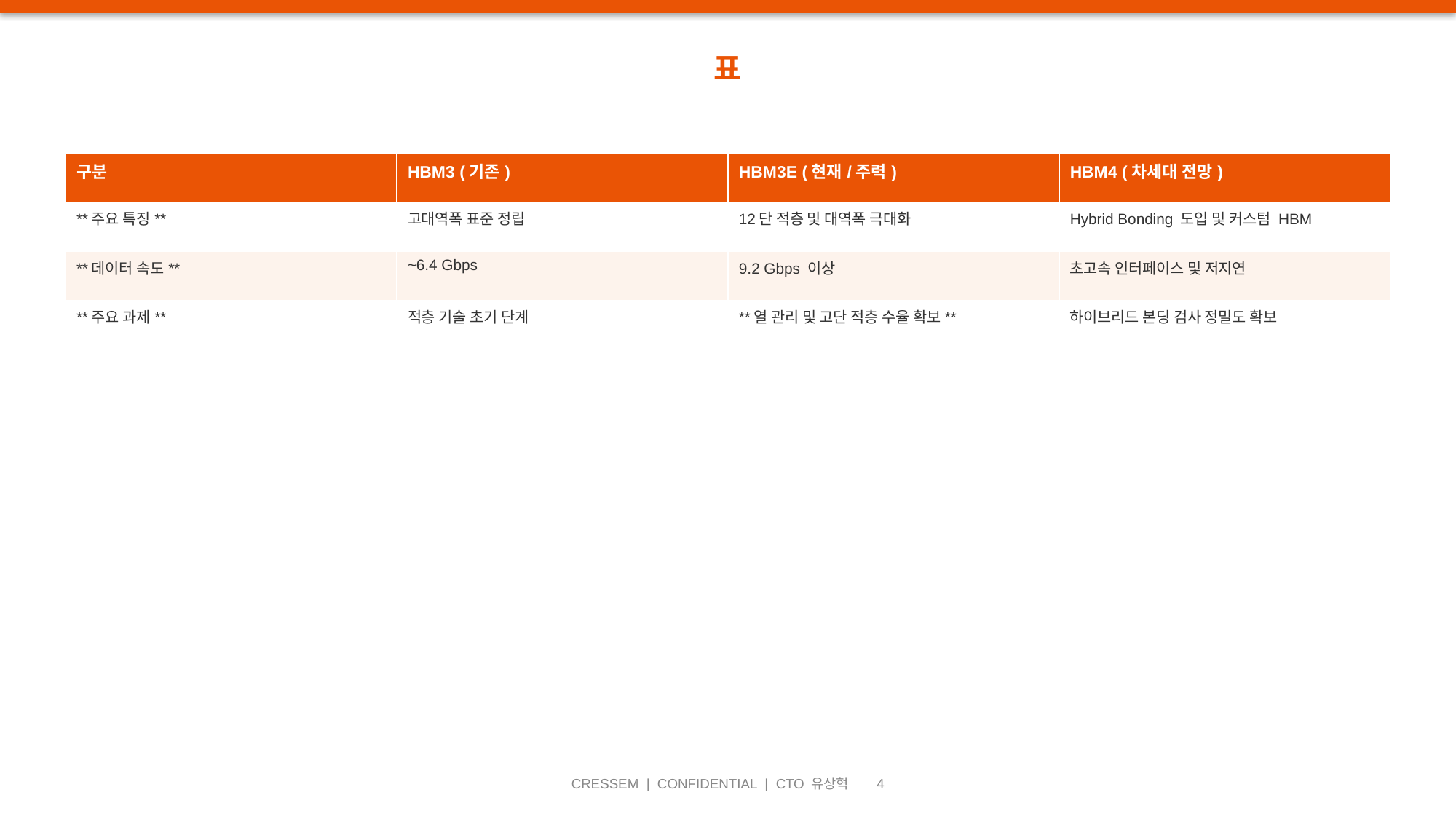

표
| 구분 | HBM3 (기존) | HBM3E (현재/주력) | HBM4 (차세대 전망) |
| --- | --- | --- | --- |
| \*\*주요 특징\*\* | 고대역폭 표준 정립 | 12단 적층 및 대역폭 극대화 | Hybrid Bonding 도입 및 커스텀 HBM |
| \*\*데이터 속도\*\* | ~6.4 Gbps | 9.2 Gbps 이상 | 초고속 인터페이스 및 저지연 |
| \*\*주요 과제\*\* | 적층 기술 초기 단계 | \*\*열 관리 및 고단 적층 수율 확보\*\* | 하이브리드 본딩 검사 정밀도 확보 |
CRESSEM  |  CONFIDENTIAL  |  CTO 유상혁        4